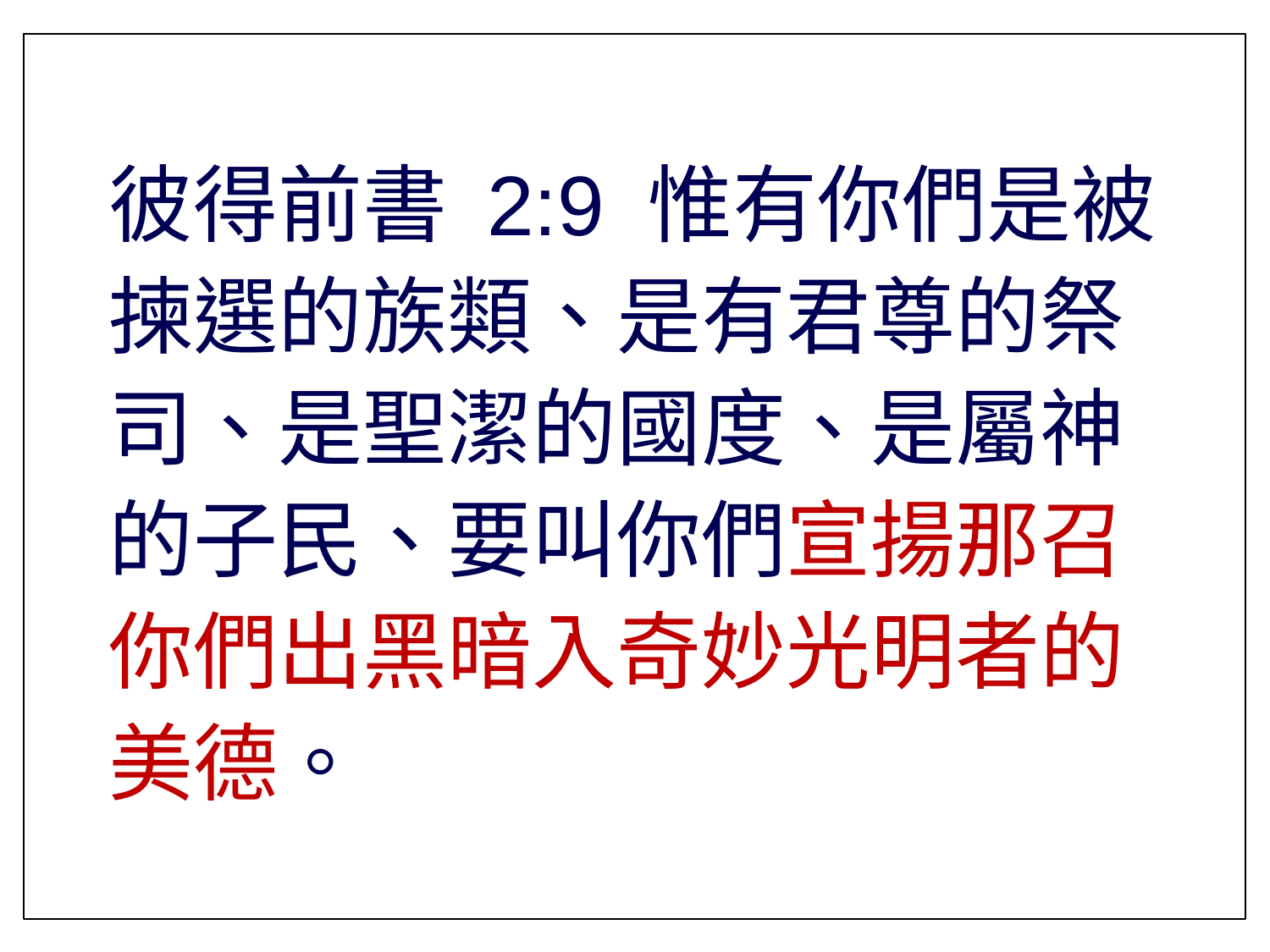

彼得前書 2:9 惟有你們是被揀選的族類、是有君尊的祭司、是聖潔的國度、是屬神的子民、要叫你們宣揚那召你們出黑暗入奇妙光明者的美德。